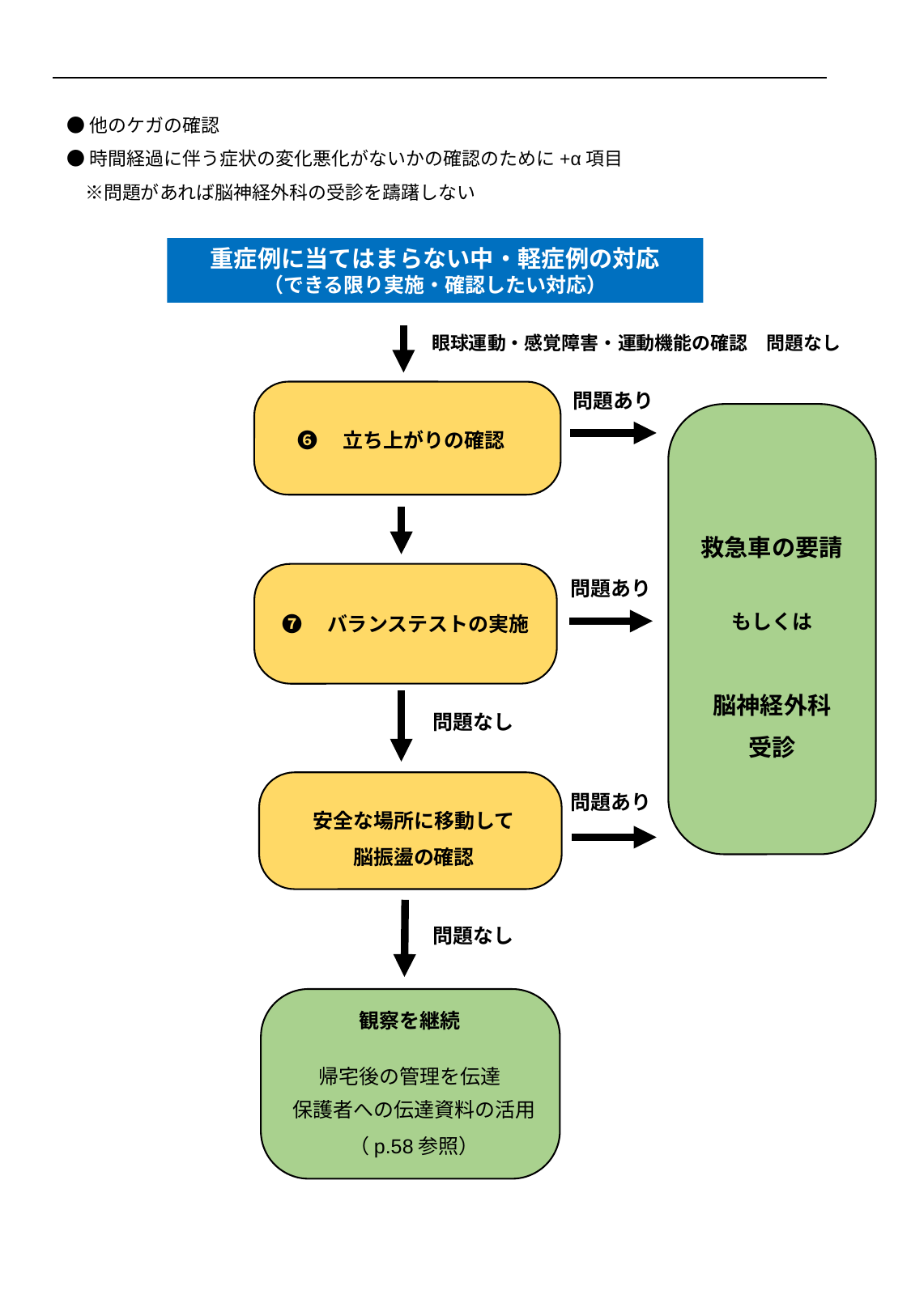

●他のケガの確認
●時間経過に伴う症状の変化悪化がないかの確認のために+α項目
　※問題があれば脳神経外科の受診を躊躇しない
重症例に当てはまらない中・軽症例の対応
（できる限り実施・確認したい対応）
眼球運動・感覚障害・運動機能の確認　問題なし

❻　立ち上がりの確認
問題あり

救急車の要請

もしくは

脳神経外科
受診

❼　バランステストの実施
問題あり
問題なし

安全な場所に移動して
脳振盪の確認
問題あり
問題なし

観察を継続
帰宅後の管理を伝達
保護者への伝達資料の活用
（p.58参照）